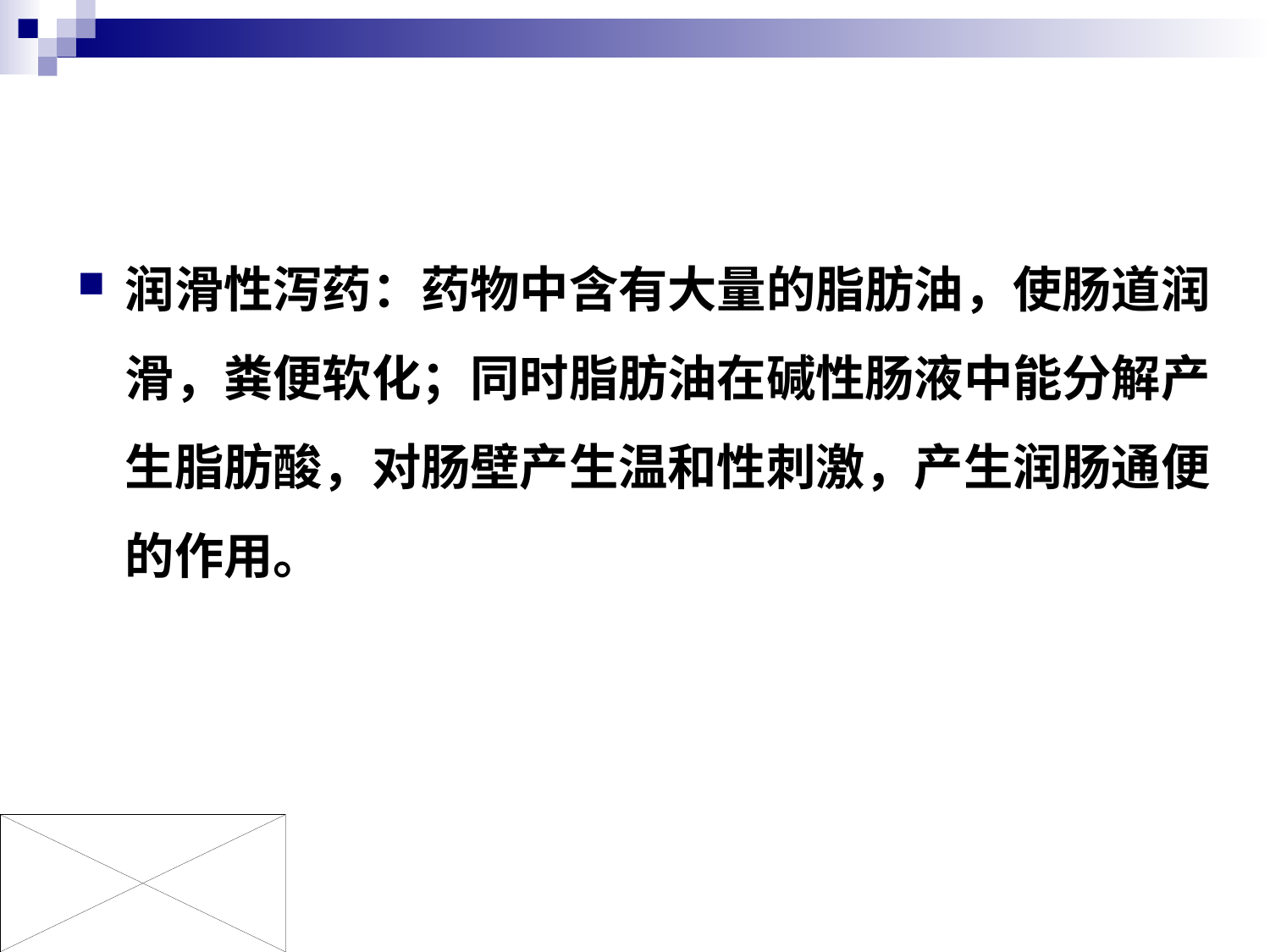

# 润滑性泻药：药物中含有大量的脂肪油，使肠道润滑，粪便软化；同时脂肪油在碱性肠液中能分解产生脂肪酸，对肠壁产生温和性刺激，产生润肠通便的作用。